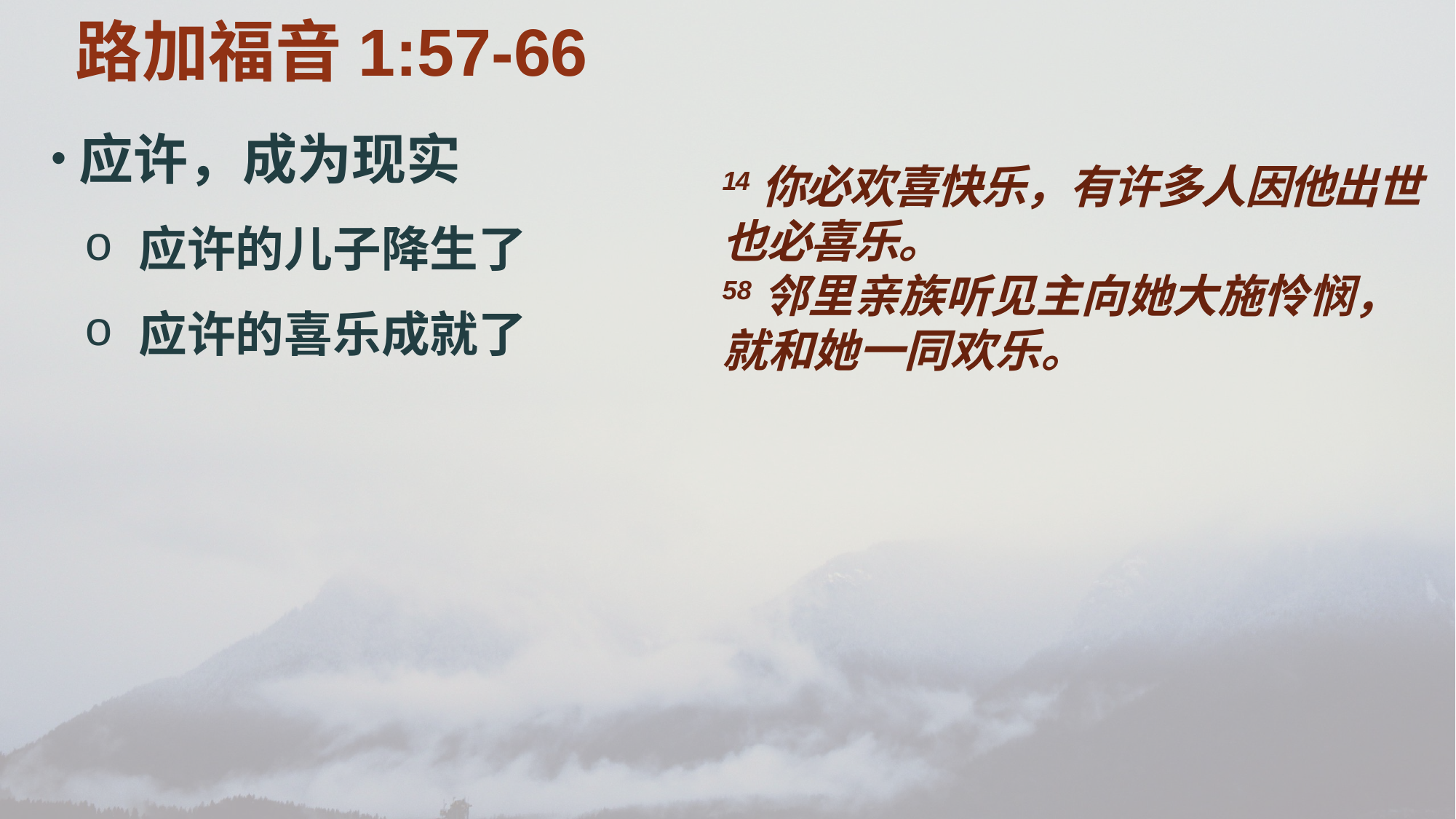

路加福音1:57-66
应许，成为现实
应许的儿子降生了
应许的喜乐成就了

14你必欢喜快乐，有许多人因他出世也必喜乐。
58邻里亲族听见主向她大施怜悯，就和她一同欢乐。